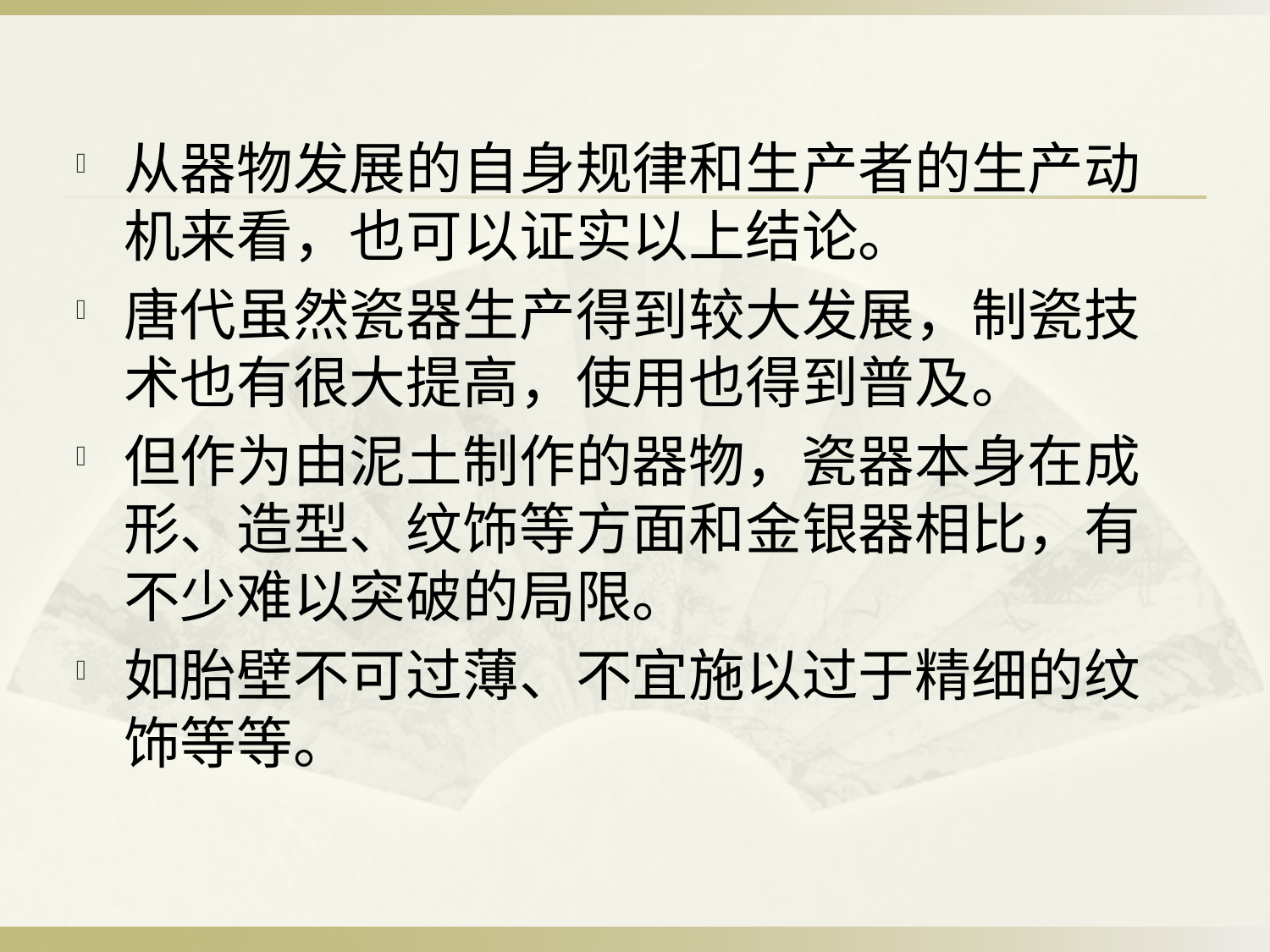

#
从器物发展的自身规律和生产者的生产动机来看，也可以证实以上结论。
唐代虽然瓷器生产得到较大发展，制瓷技术也有很大提高，使用也得到普及。
但作为由泥土制作的器物，瓷器本身在成形、造型、纹饰等方面和金银器相比，有不少难以突破的局限。
如胎壁不可过薄、不宜施以过于精细的纹饰等等。